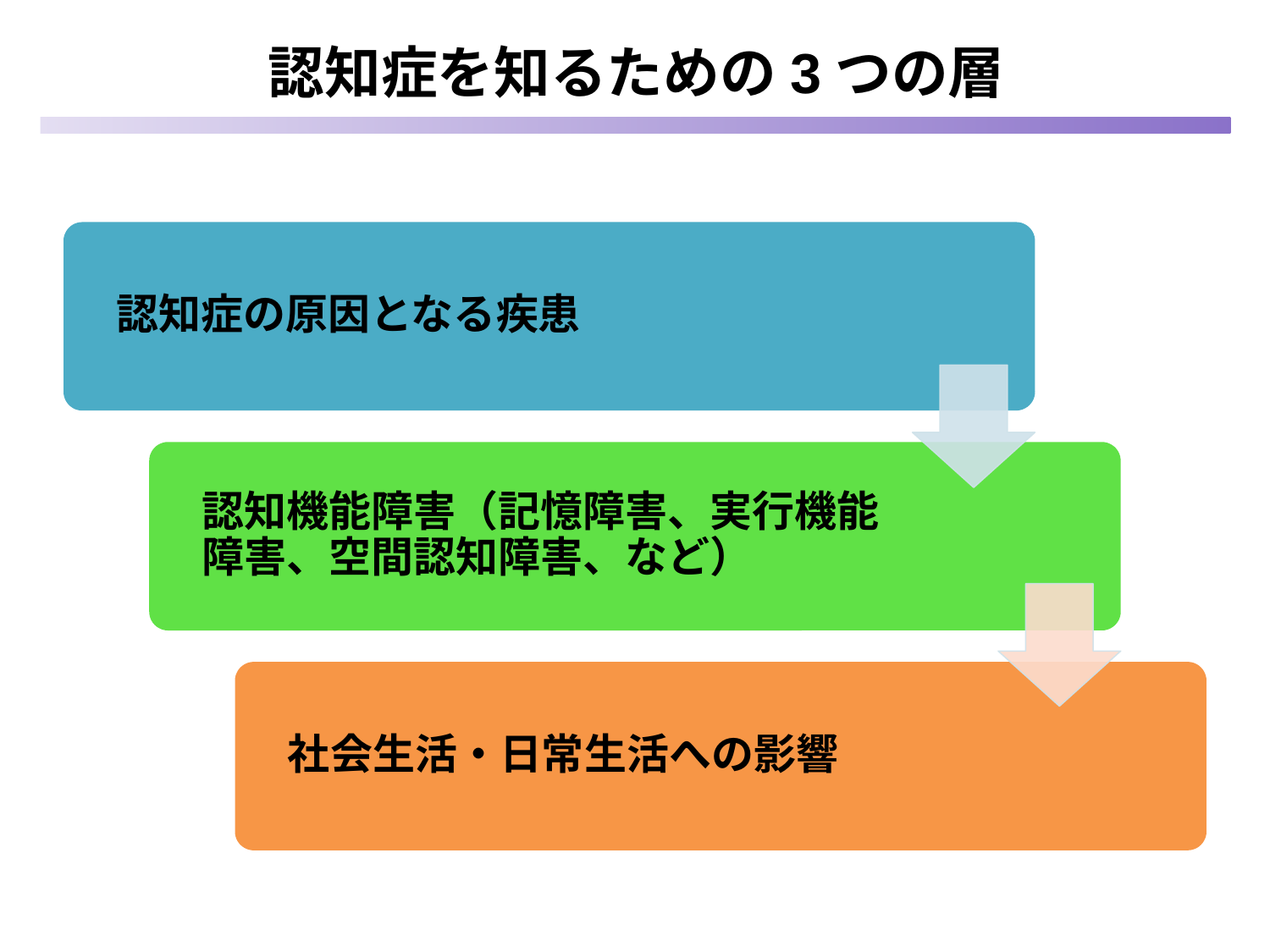

# 認知症を知るための3つの層

  認知症の原因となる疾患
  認知機能障害（記憶障害、実行機能
  障害、空間認知障害、など）
  社会生活・日常生活への影響